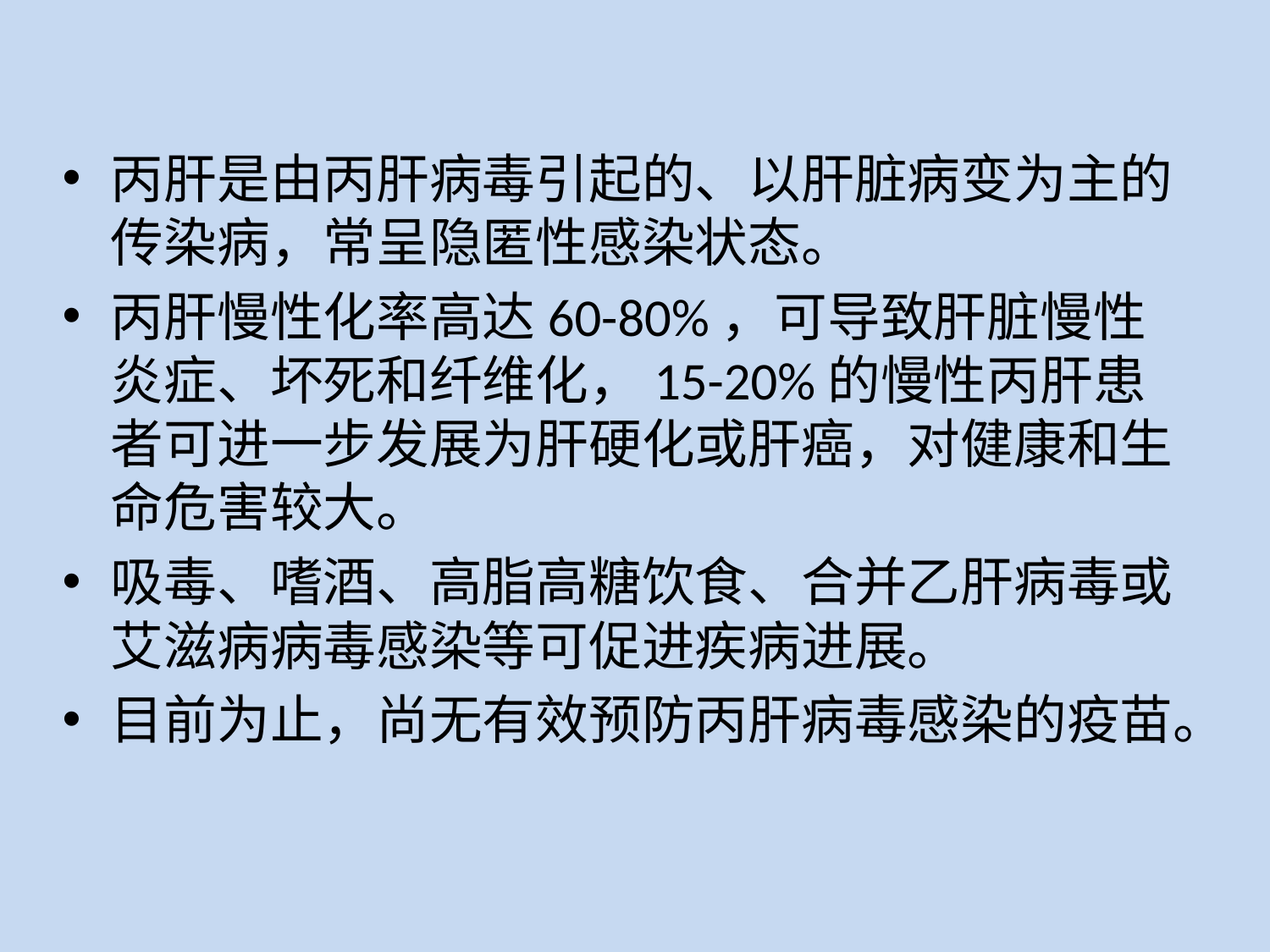

丙肝是由丙肝病毒引起的、以肝脏病变为主的传染病，常呈隐匿性感染状态。
丙肝慢性化率高达60-80%，可导致肝脏慢性炎症、坏死和纤维化，15-20%的慢性丙肝患者可进一步发展为肝硬化或肝癌，对健康和生命危害较大。
吸毒、嗜酒、高脂高糖饮食、合并乙肝病毒或艾滋病病毒感染等可促进疾病进展。
目前为止，尚无有效预防丙肝病毒感染的疫苗。